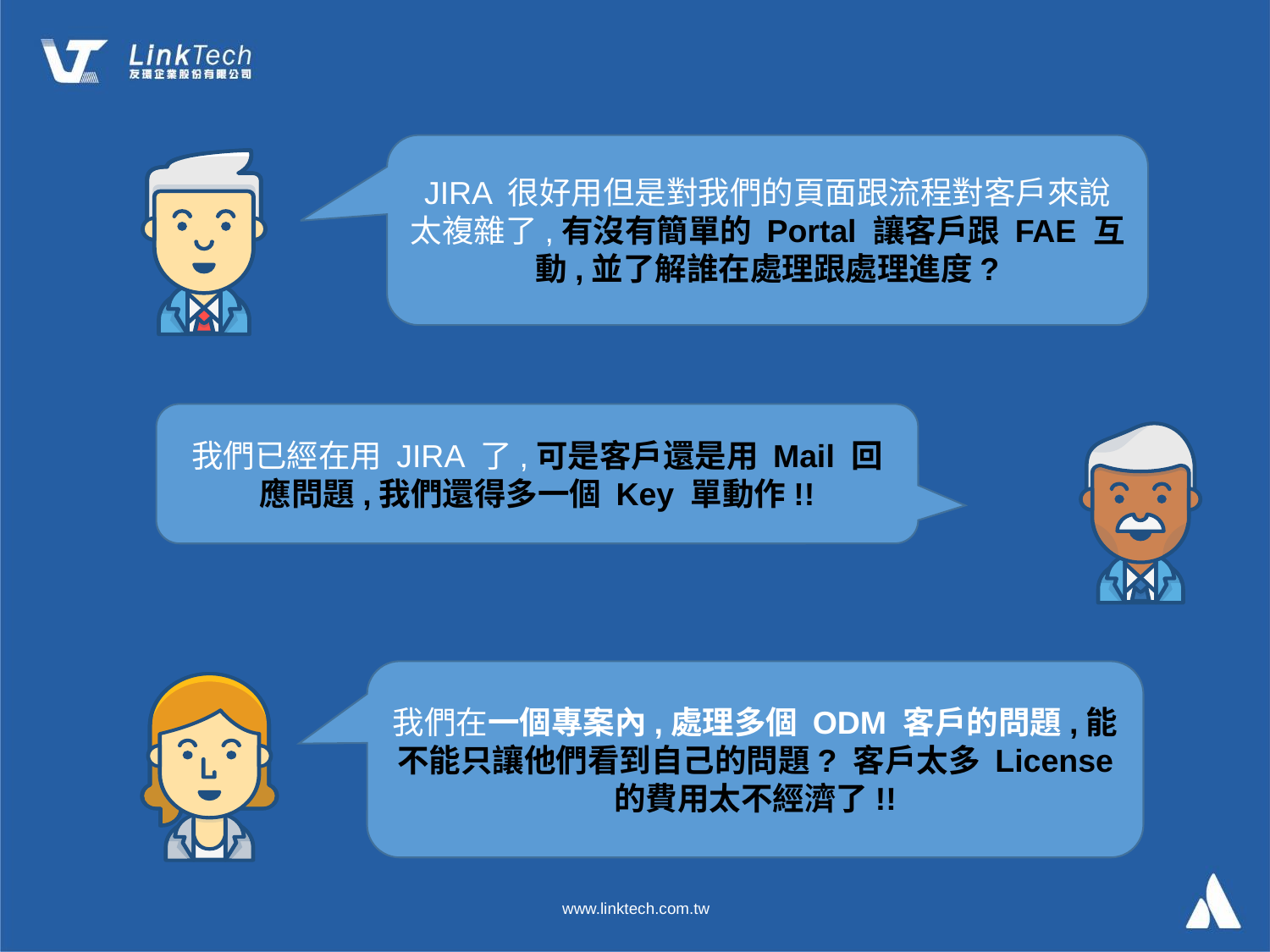

JIRA 很好用但是對我們的頁面跟流程對客戶來說太複雜了,有沒有簡單的 Portal 讓客戶跟 FAE 互動,並了解誰在處理跟處理進度?

我們已經在用 JIRA 了,可是客戶還是用 Mail 回應問題,我們還得多一個 Key 單動作!!

我們在一個專案內,處理多個 ODM 客戶的問題,能不能只讓他們看到自己的問題? 客戶太多 License 的費用太不經濟了!!